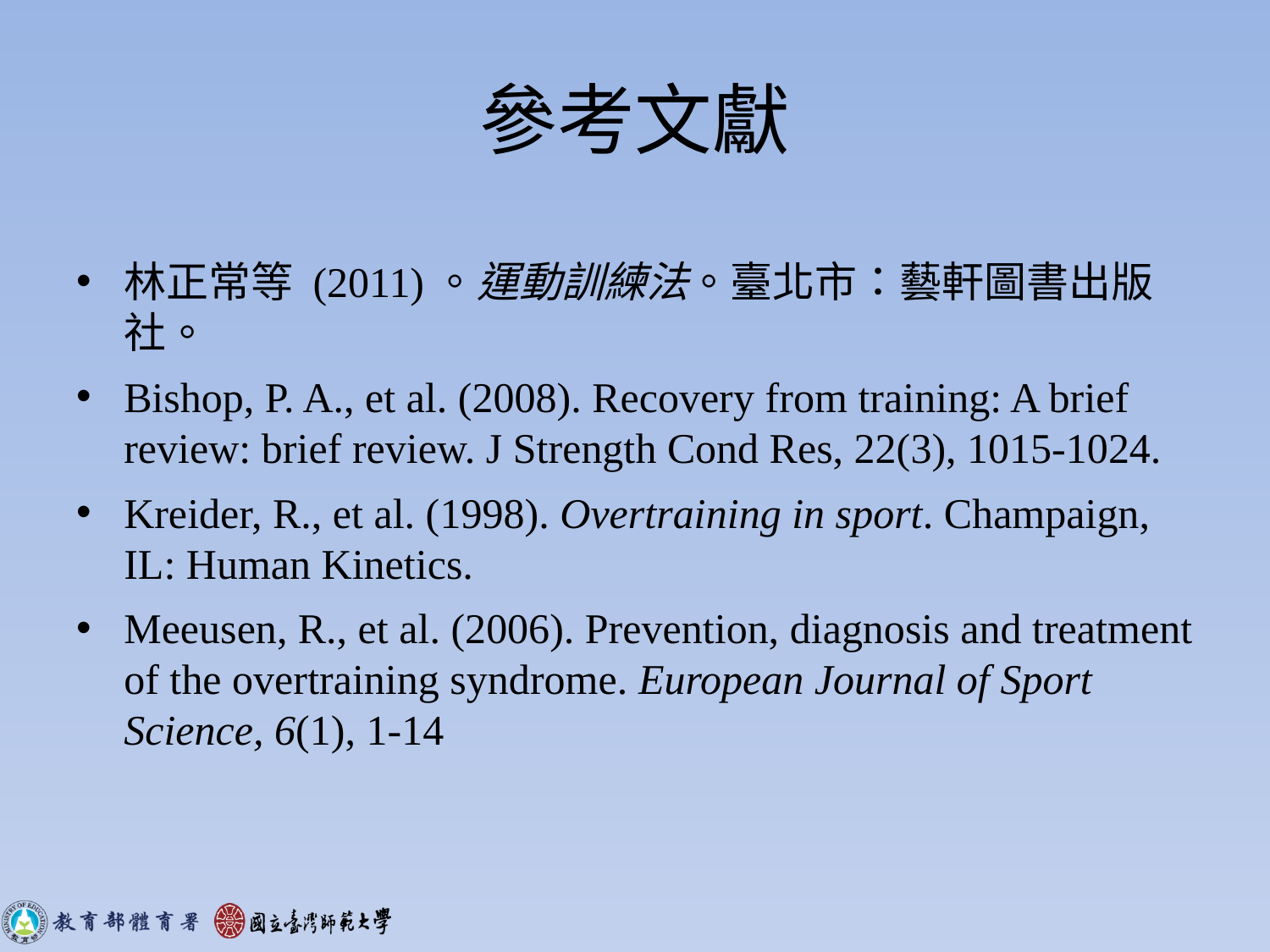

# 參考文獻
林正常等 (2011)。運動訓練法。臺北市：藝軒圖書出版社。
Bishop, P. A., et al. (2008). Recovery from training: A brief review: brief review. J Strength Cond Res, 22(3), 1015-1024.
Kreider, R., et al. (1998). Overtraining in sport. Champaign, IL: Human Kinetics.
Meeusen, R., et al. (2006). Prevention, diagnosis and treatment of the overtraining syndrome. European Journal of Sport Science, 6(1), 1-14